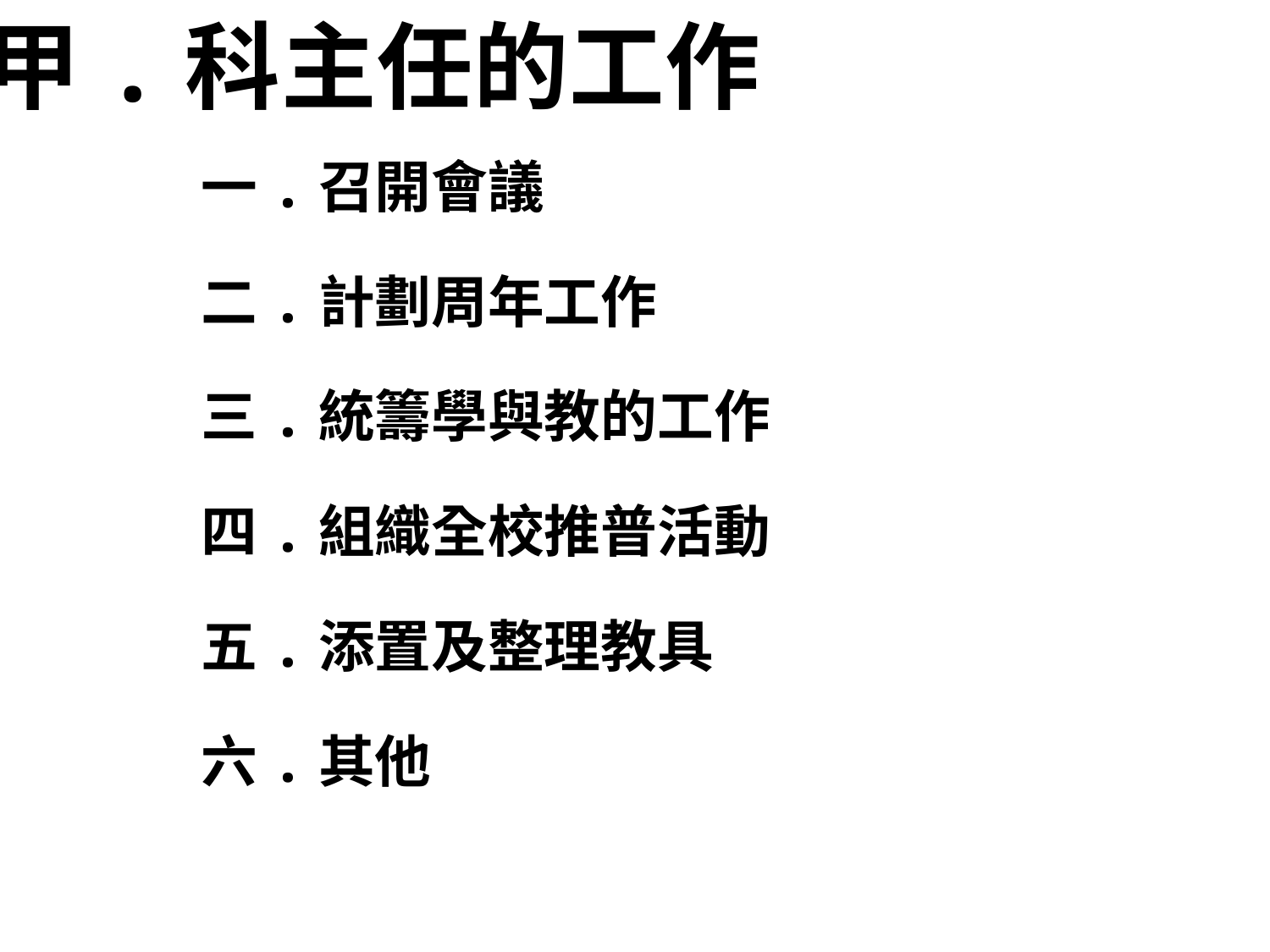

甲.科主任的工作
一.召開會議
二.計劃周年工作
三.統籌學與教的工作
四.組織全校推普活動
五.添置及整理教具
六.其他